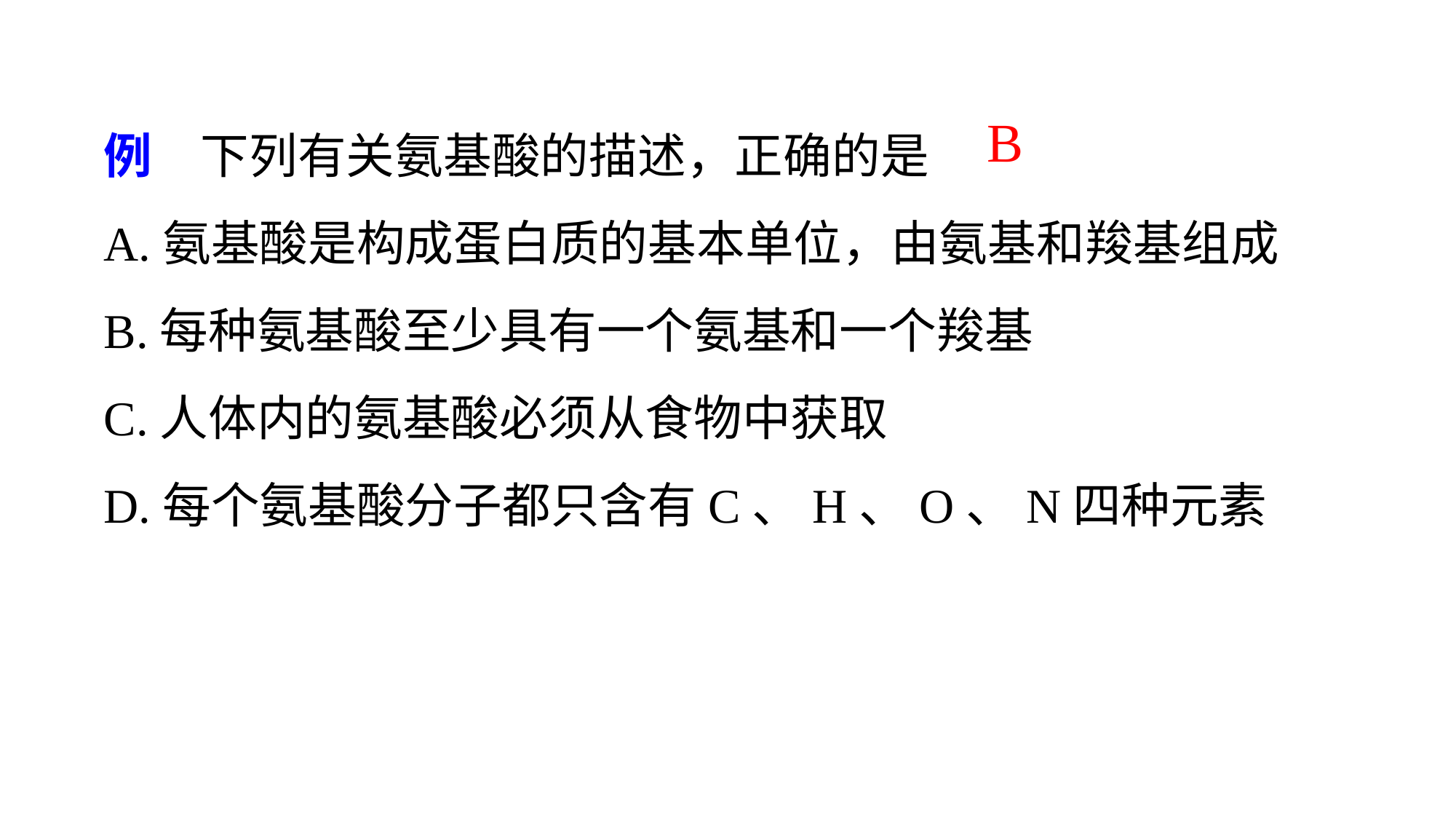

例　下列有关氨基酸的描述，正确的是
A.氨基酸是构成蛋白质的基本单位，由氨基和羧基组成
B.每种氨基酸至少具有一个氨基和一个羧基
C.人体内的氨基酸必须从食物中获取
D.每个氨基酸分子都只含有C、H、O、N四种元素
B